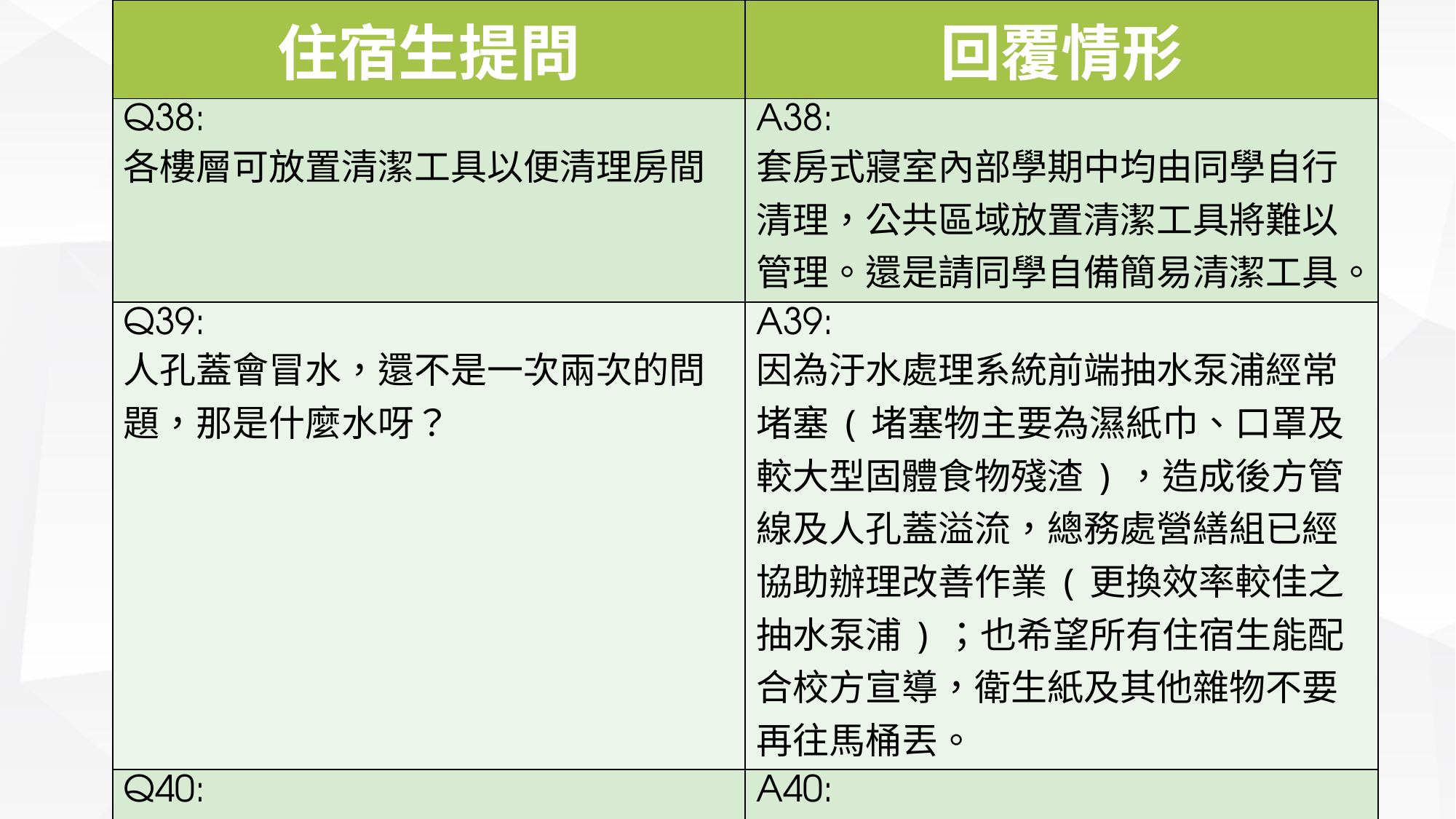

| 住宿生提問 | 回覆情形 |
| --- | --- |
| Q38: 各樓層可放置清潔工具以便清理房間 | A38: 套房式寢室內部學期中均由同學自行清理，公共區域放置清潔工具將難以管理。還是請同學自備簡易清潔工具。 |
| Q39: 人孔蓋會冒水，還不是一次兩次的問題，那是什麼水呀？ | A39: 因為汙水處理系統前端抽水泵浦經常堵塞(堵塞物主要為濕紙巾、口罩及較大型固體食物殘渣)，造成後方管線及人孔蓋溢流，總務處營繕組已經協助辦理改善作業(更換效率較佳之抽水泵浦)；也希望所有住宿生能配合校方宣導，衛生紙及其他雜物不要再往馬桶丟。 |
| Q40: 國際廚房台灣學生可以用嗎? | A40: 可以 |